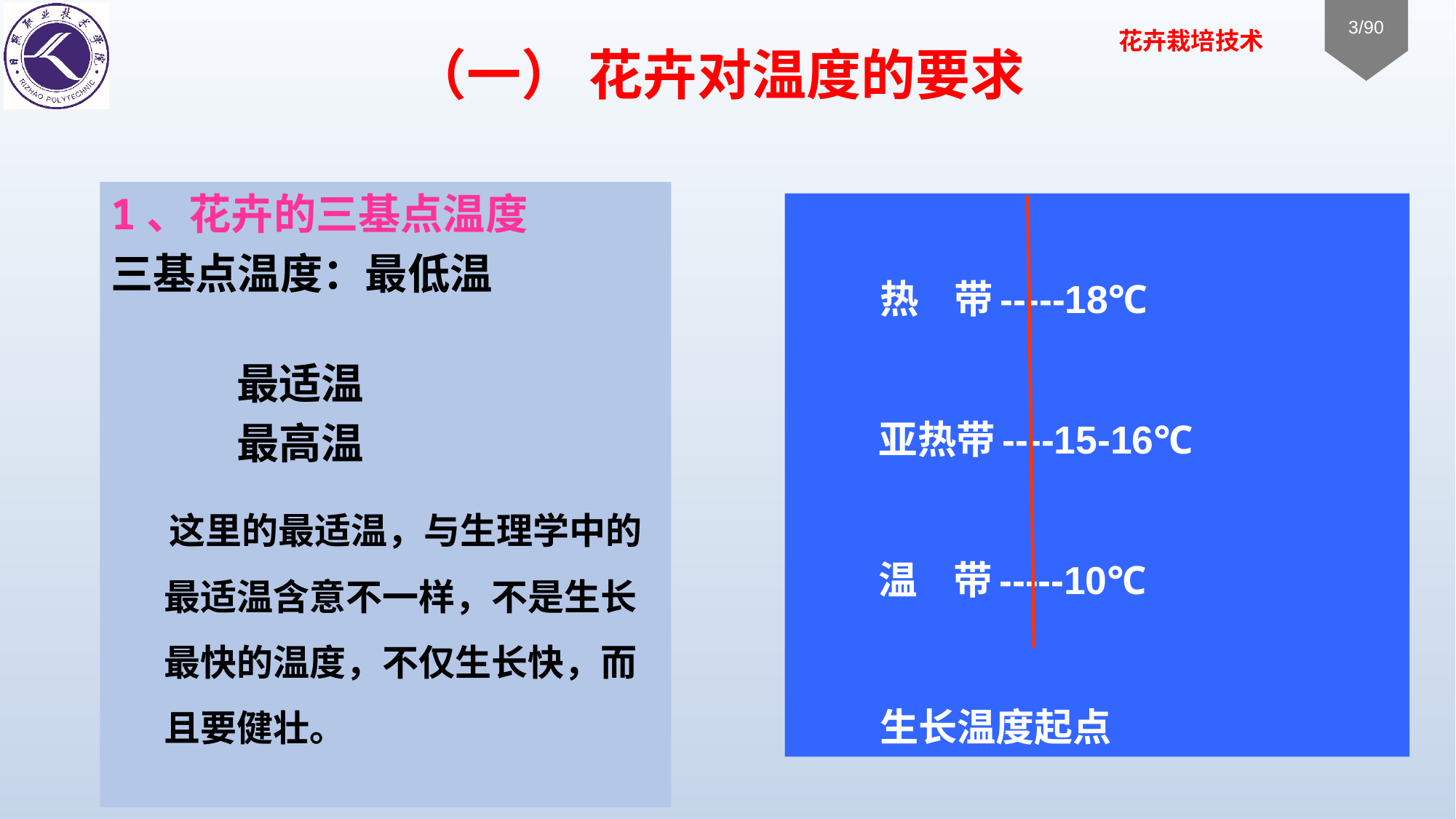

# （一） 花卉对温度的要求
1、花卉的三基点温度
三基点温度：最低温
            最适温
            最高温
     这里的最适温，与生理学中的最适温含意不一样，不是生长最快的温度，不仅生长快，而且要健壮。

  热    带-----18℃

  亚热带----15-16℃

  温    带-----10℃

  生长温度起点